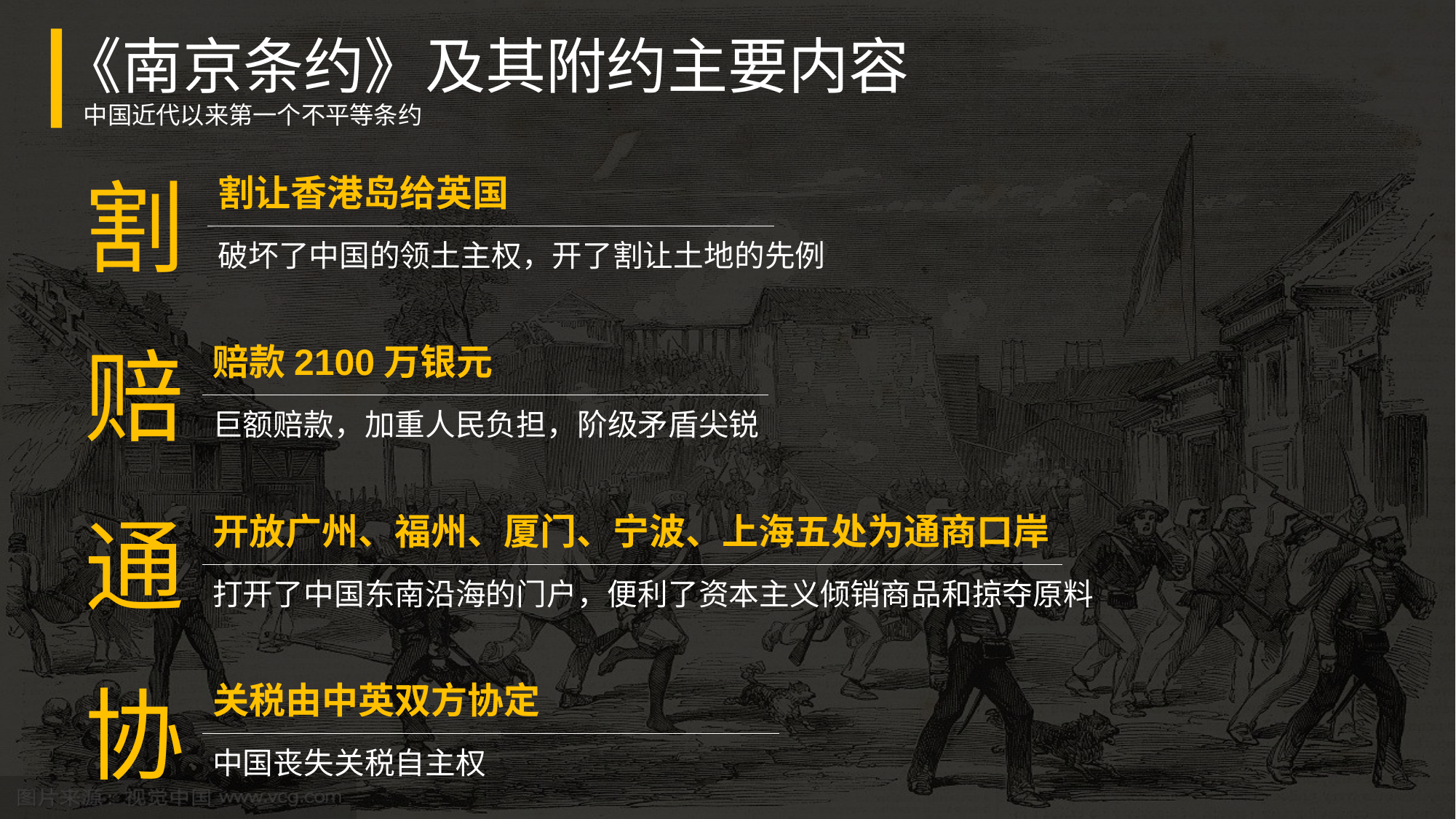

《南京条约》及其附约主要内容

中国近代以来第一个不平等条约
割
割让香港岛给英国
破坏了中国的领土主权，开了割让土地的先例
赔
赔款2100万银元
巨额赔款，加重人民负担，阶级矛盾尖锐
通
开放广州、福州、厦门、宁波、上海五处为通商口岸
打开了中国东南沿海的门户，便利了资本主义倾销商品和掠夺原料
协
关税由中英双方协定
中国丧失关税自主权